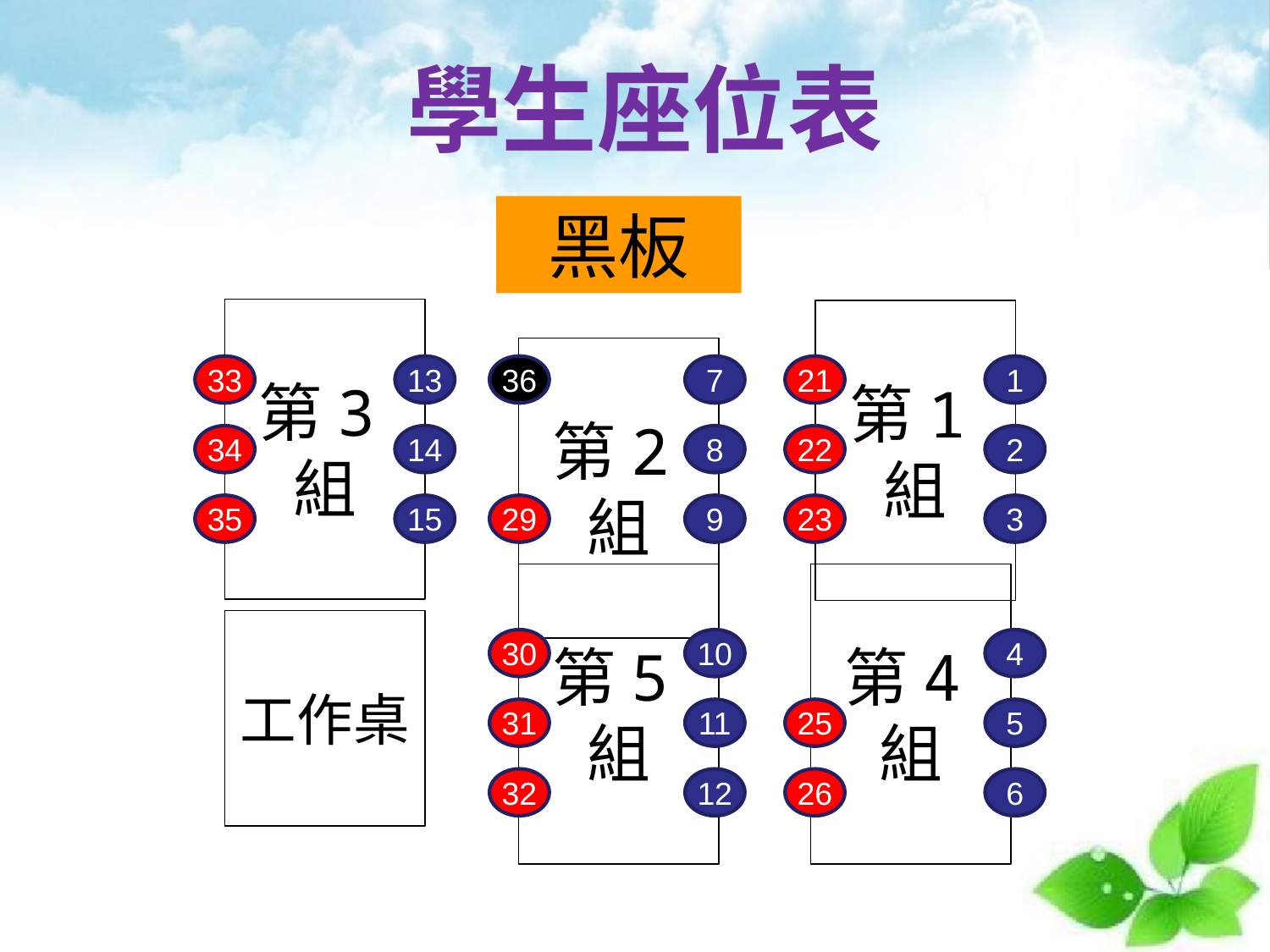

學生座位表
黑板

第3組

第1組

第2組

33
13
36
7
21
1
34
14
8
22
2
35
15
29
9
23
3

第5組

第4組

工作桌

30
10
4
31
11
25
5
32
12
26
6